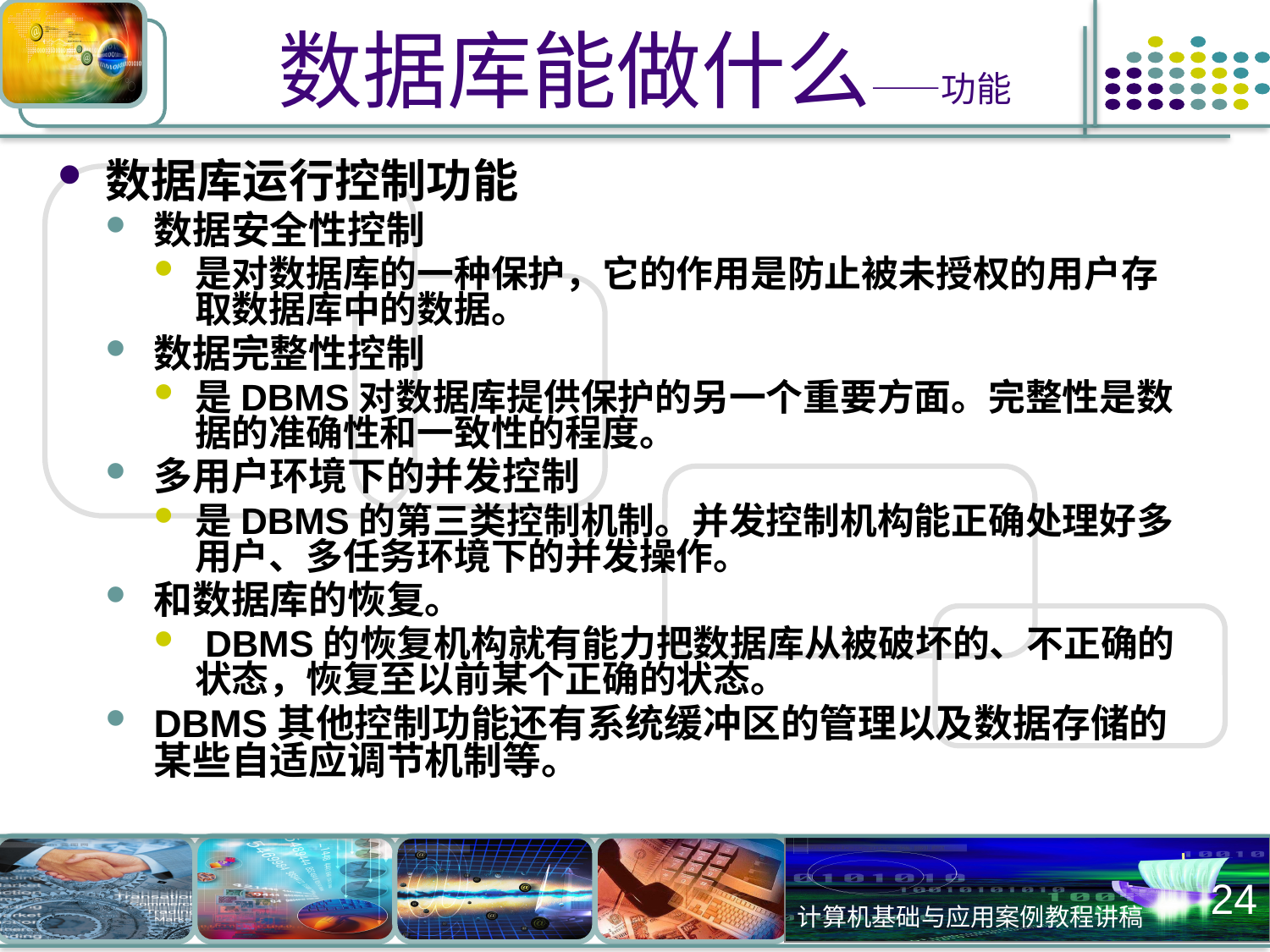

# 数据库能做什么——功能
数据库运行控制功能
数据安全性控制
是对数据库的一种保护，它的作用是防止被未授权的用户存取数据库中的数据。
数据完整性控制
是DBMS对数据库提供保护的另一个重要方面。完整性是数据的准确性和一致性的程度。
多用户环境下的并发控制
是DBMS的第三类控制机制。并发控制机构能正确处理好多用户、多任务环境下的并发操作。
和数据库的恢复。
 DBMS的恢复机构就有能力把数据库从被破坏的、不正确的状态，恢复至以前某个正确的状态。
DBMS其他控制功能还有系统缓冲区的管理以及数据存储的某些自适应调节机制等。
24